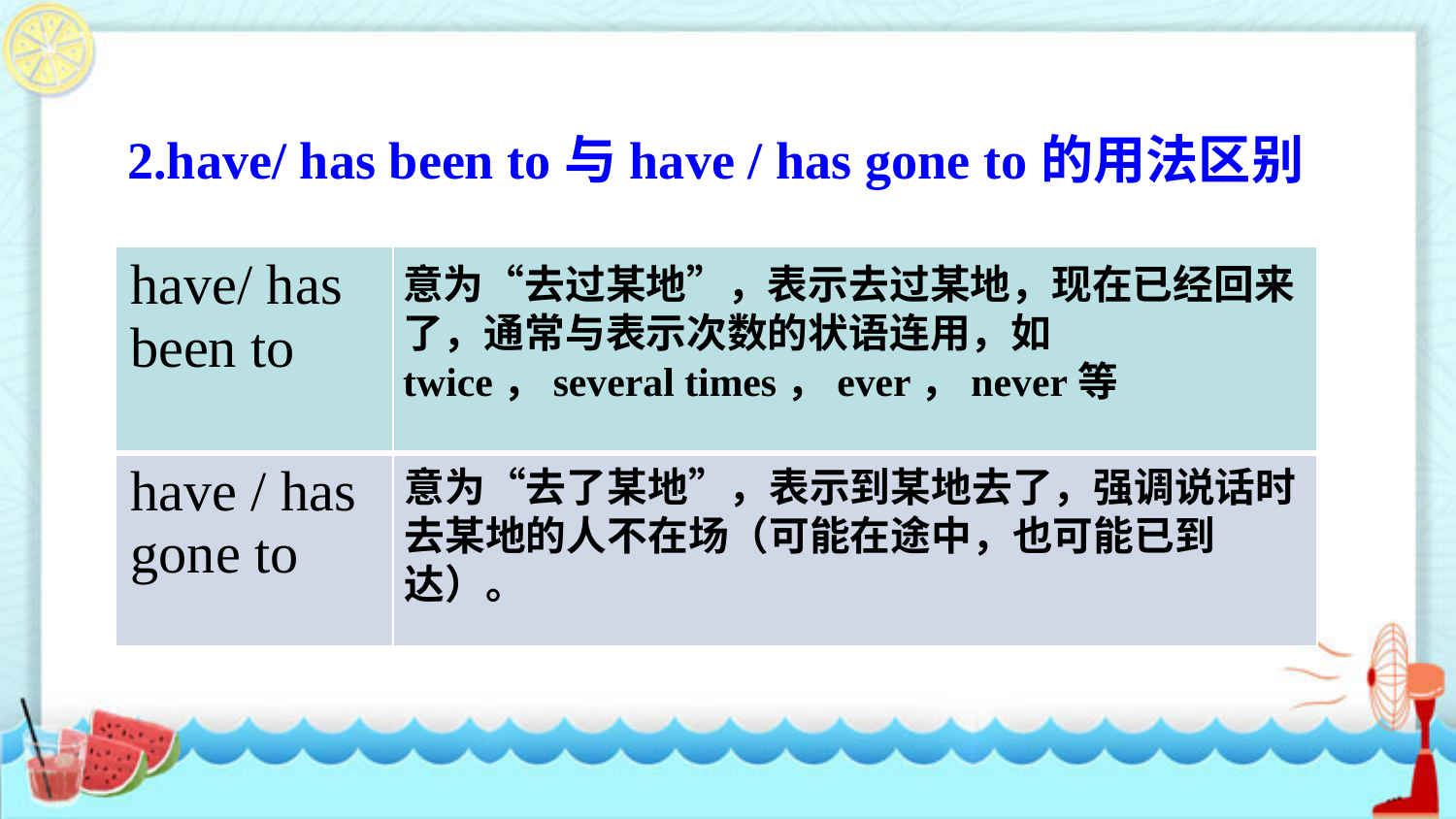

2.have/ has been to与have / has gone to的用法区别
| have/ has been to |  |
| --- | --- |
| have / has gone to |  |
意为“去过某地”，表示去过某地，现在已经回来了，通常与表示次数的状语连用，如twice，several times，ever，never等
意为“去了某地”，表示到某地去了，强调说话时去某地的人不在场（可能在途中，也可能已到达）。